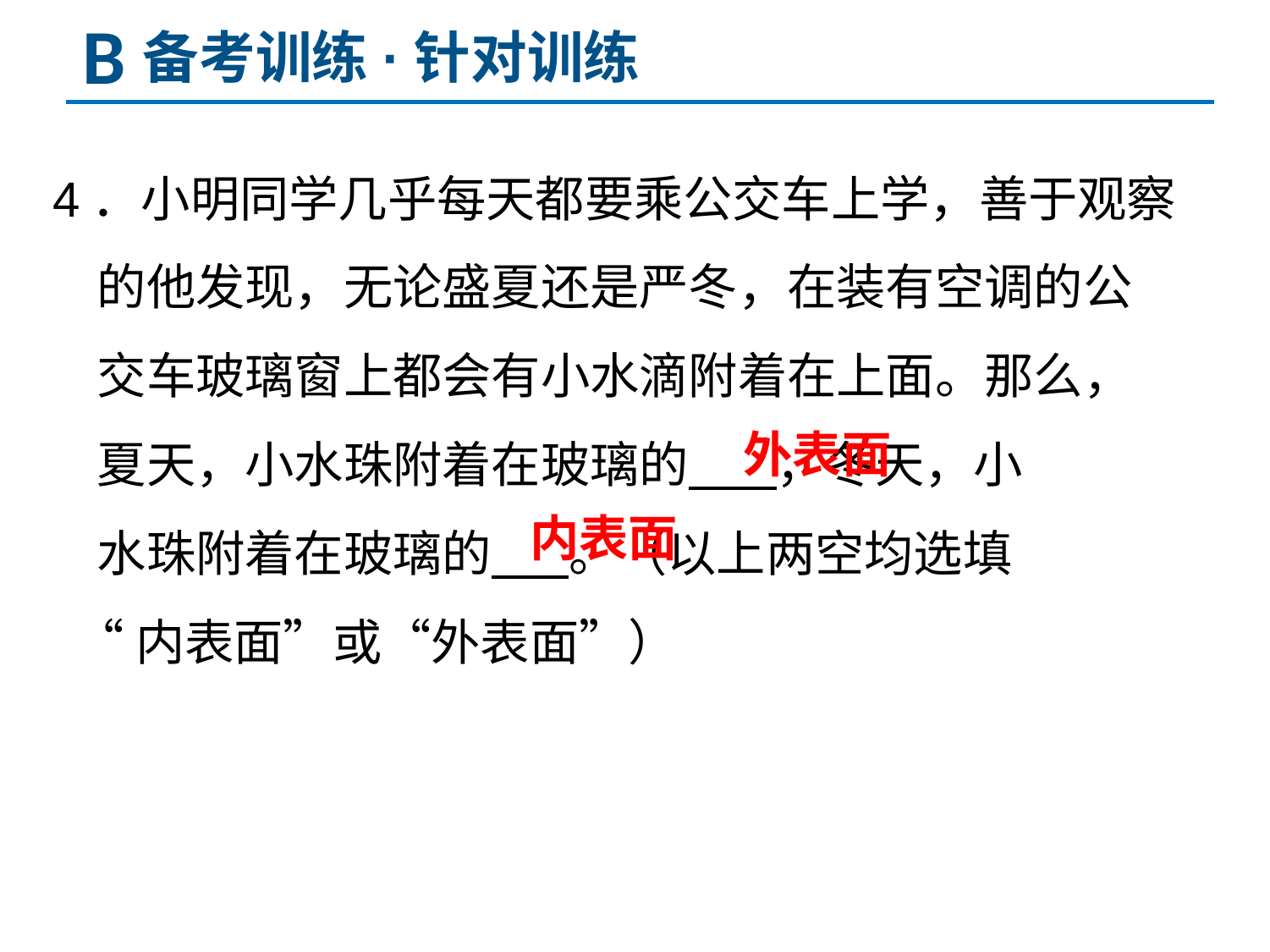

B
备考训练·针对训练
4．小明同学几乎每天都要乘公交车上学，善于观察
   的他发现，无论盛夏还是严冬，在装有空调的公
   交车玻璃窗上都会有小水滴附着在上面。那么，
   夏天，小水珠附着在玻璃的        ，冬天，小
   水珠附着在玻璃的       。（以上两空均选填
  “内表面”或“外表面”）
外表面
内表面